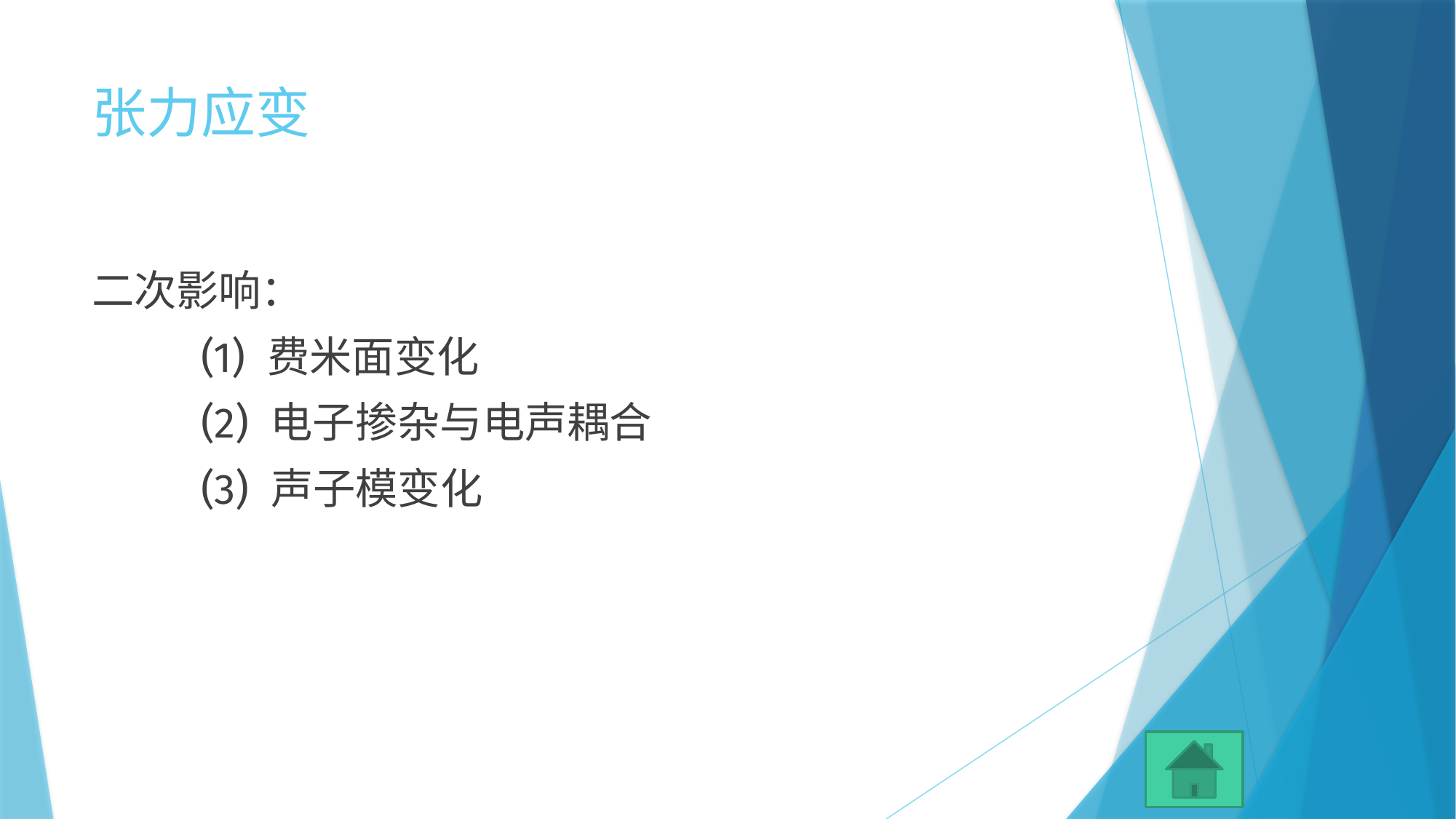

# 张力应变
二次影响：
	(1) 费米面变化
	(2) 电子掺杂与电声耦合
	(3) 声子模变化